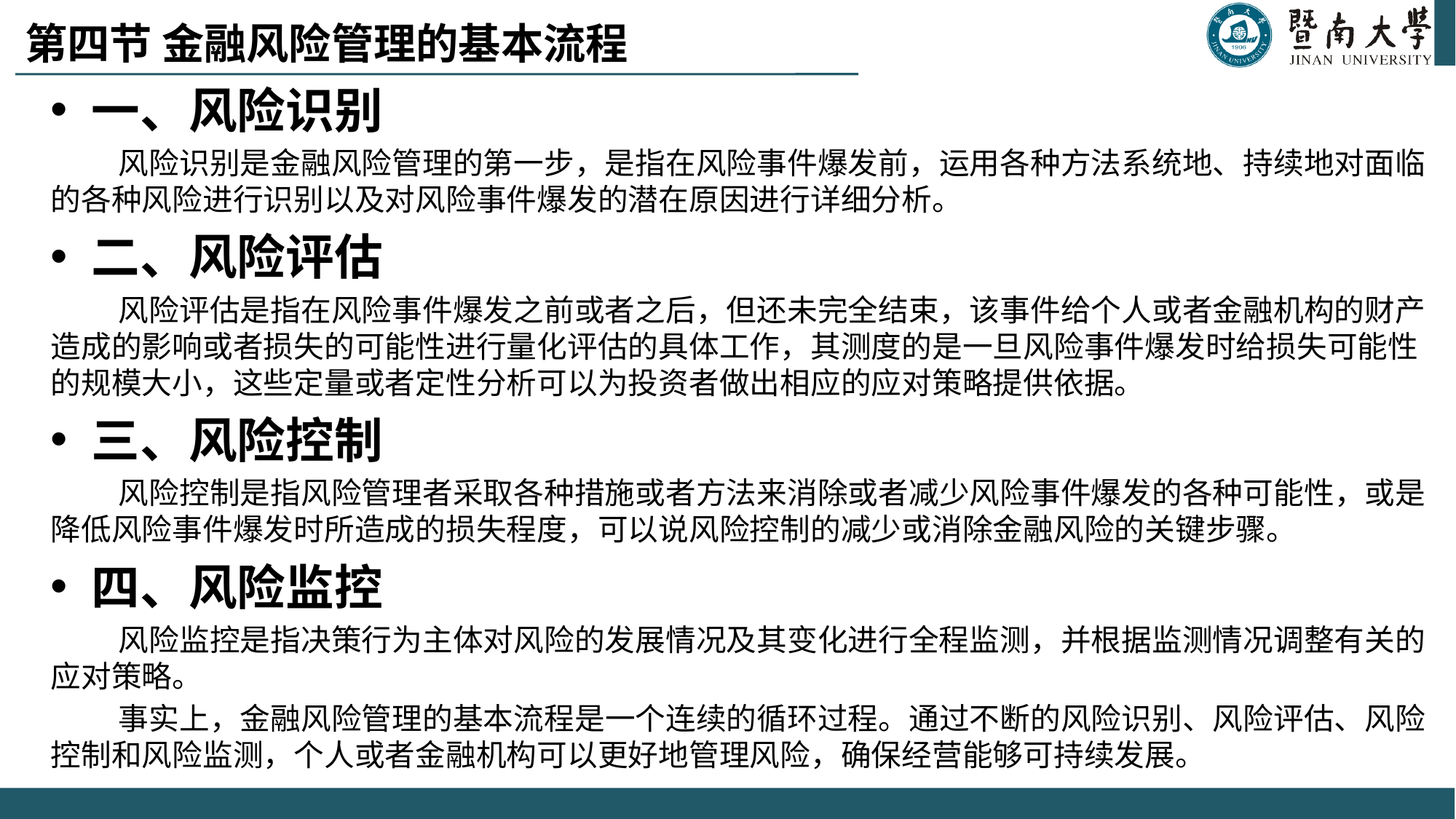

# 第四节 金融风险管理的基本流程
一、风险识别
         风险识别是金融风险管理的第一步，是指在风险事件爆发前，运用各种方法系统地、持续地对面临的各种风险进行识别以及对风险事件爆发的潜在原因进行详细分析。
二、风险评估
         风险评估是指在风险事件爆发之前或者之后，但还未完全结束，该事件给个人或者金融机构的财产造成的影响或者损失的可能性进行量化评估的具体工作，其测度的是一旦风险事件爆发时给损失可能性的规模大小，这些定量或者定性分析可以为投资者做出相应的应对策略提供依据。
三、风险控制
         风险控制是指风险管理者采取各种措施或者方法来消除或者减少风险事件爆发的各种可能性，或是降低风险事件爆发时所造成的损失程度，可以说风险控制的减少或消除金融风险的关键步骤。
四、风险监控
         风险监控是指决策行为主体对风险的发展情况及其变化进行全程监测，并根据监测情况调整有关的应对策略。
         事实上，金融风险管理的基本流程是一个连续的循环过程。通过不断的风险识别、风险评估、风险控制和风险监测，个人或者金融机构可以更好地管理风险，确保经营能够可持续发展。